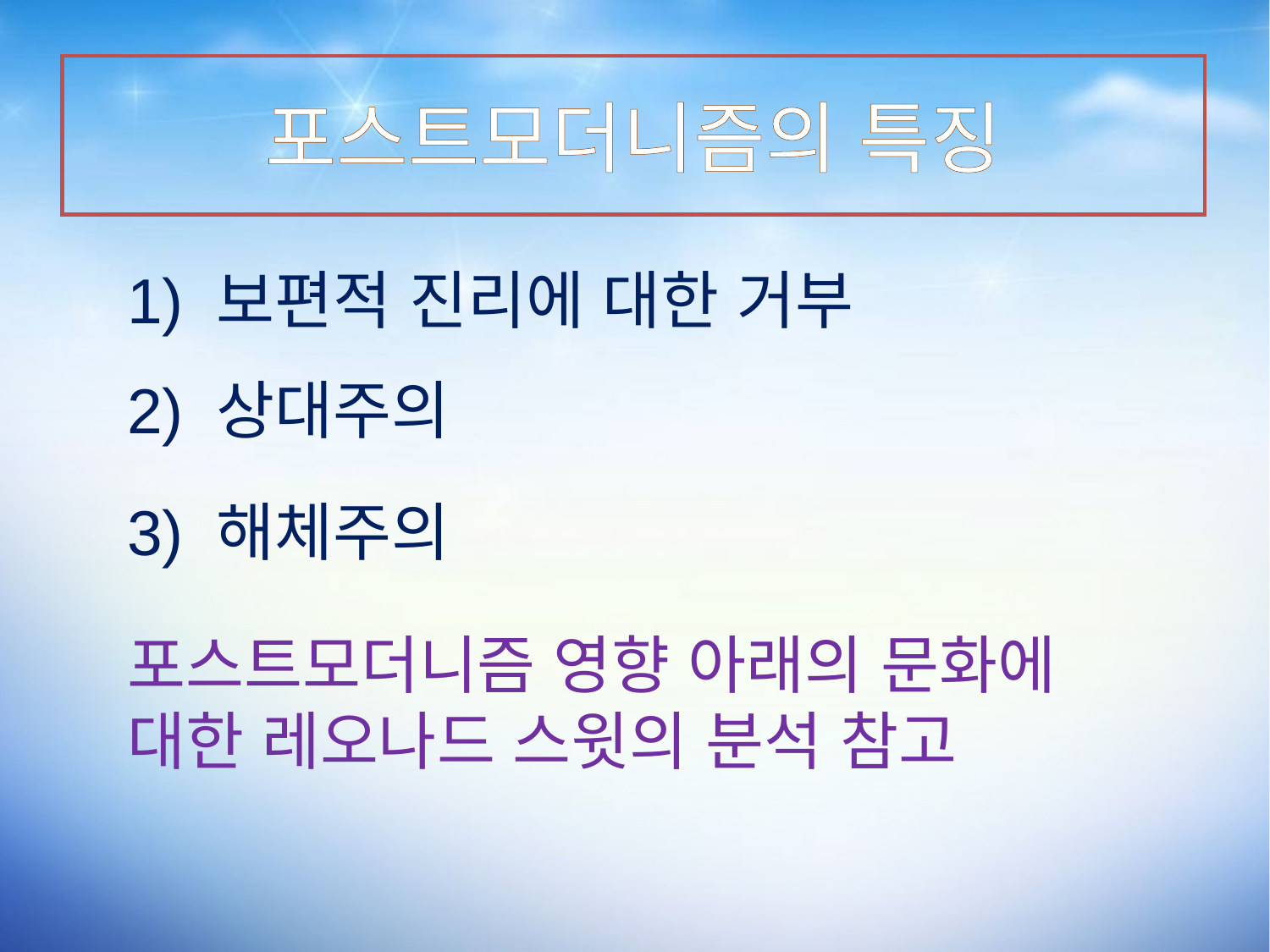

포스트모더니즘의 특징
1) 보편적 진리에 대한 거부
2) 상대주의
3) 해체주의
포스트모더니즘 영향 아래의 문화에 대한 레오나드 스윗의 분석 참고